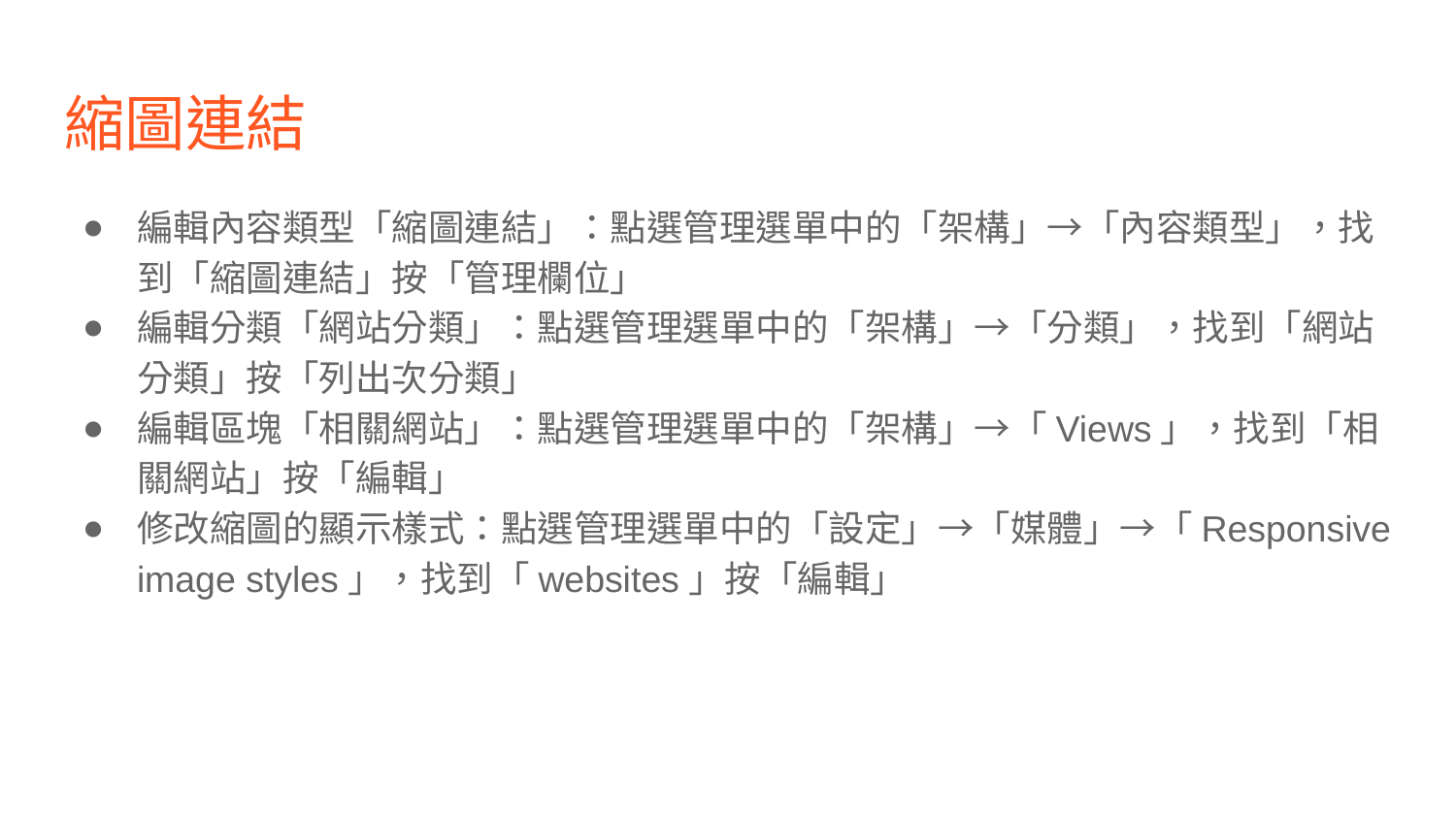

# 縮圖連結
編輯內容類型「縮圖連結」：點選管理選單中的「架構」→「內容類型」，找到「縮圖連結」按「管理欄位」
編輯分類「網站分類」：點選管理選單中的「架構」→「分類」，找到「網站分類」按「列出次分類」
編輯區塊「相關網站」：點選管理選單中的「架構」→「Views」，找到「相關網站」按「編輯」
修改縮圖的顯示樣式：點選管理選單中的「設定」→「媒體」→「Responsive image styles」，找到「websites」按「編輯」